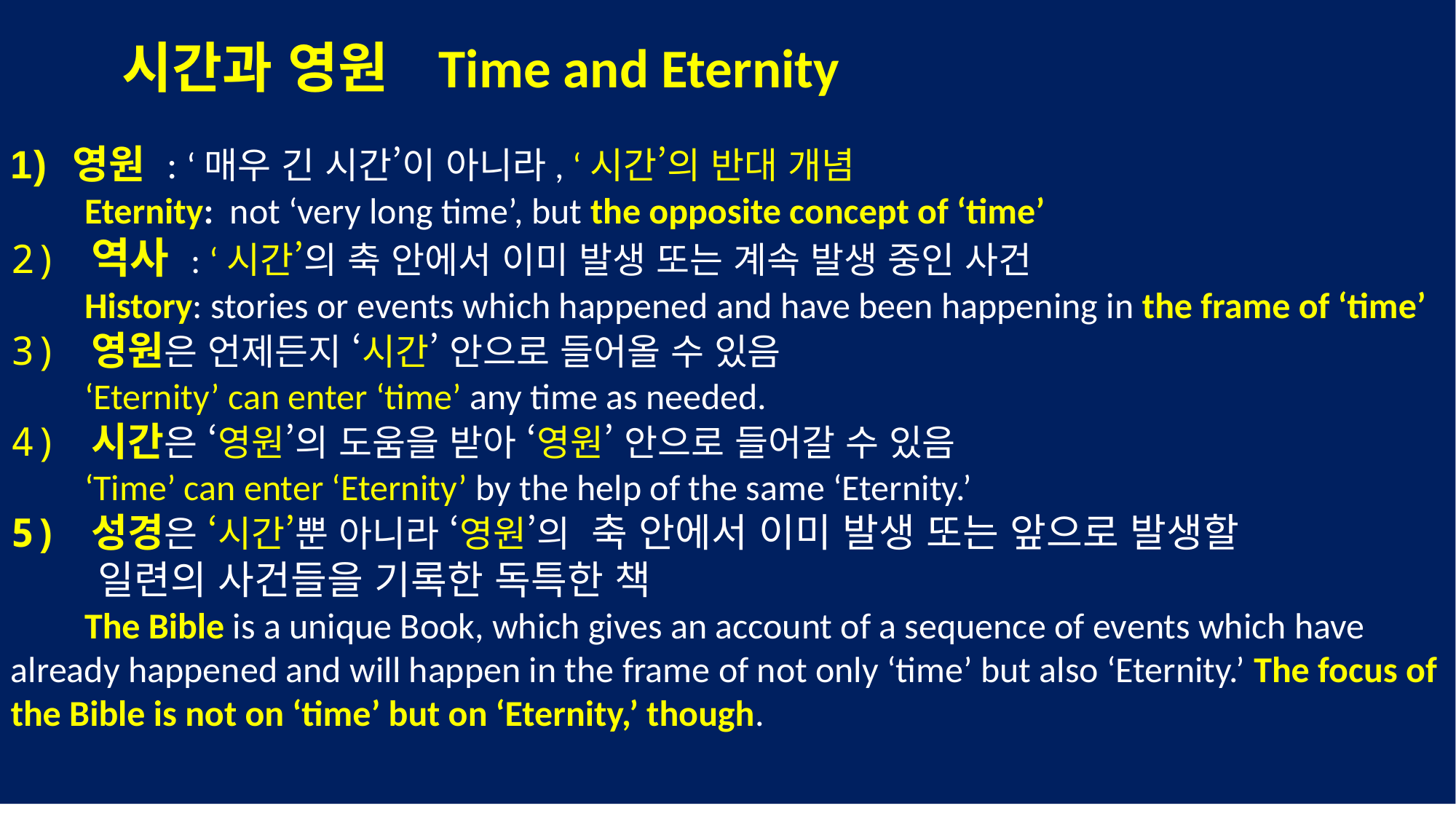

시간과 영원   Time and Eternity

영원 : ‘매우 긴 시간’이 아니라, ‘시간’의 반대 개념
         Eternity:  not ‘very long time’, but the opposite concept of ‘time’
2) 역사 : ‘시간’의 축 안에서 이미 발생 또는 계속 발생 중인 사건
         History: stories or events which happened and have been happening in the frame of ‘time’
3) 영원은 언제든지 ‘시간’ 안으로 들어올 수 있음
         ‘Eternity’ can enter ‘time’ any time as needed.
4) 시간은 ‘영원’의 도움을 받아 ‘영원’ 안으로 들어갈 수 있음
         ‘Time’ can enter ‘Eternity’ by the help of the same ‘Eternity.’
5) 성경은 ‘시간’뿐 아니라 ‘영원’의  축 안에서 이미 발생 또는 앞으로 발생할
       일련의 사건들을 기록한 독특한 책
         The Bible is a unique Book, which gives an account of a sequence of events which have already happened and will happen in the frame of not only ‘time’ but also ‘Eternity.’ The focus of the Bible is not on ‘time’ but on ‘Eternity,’ though.